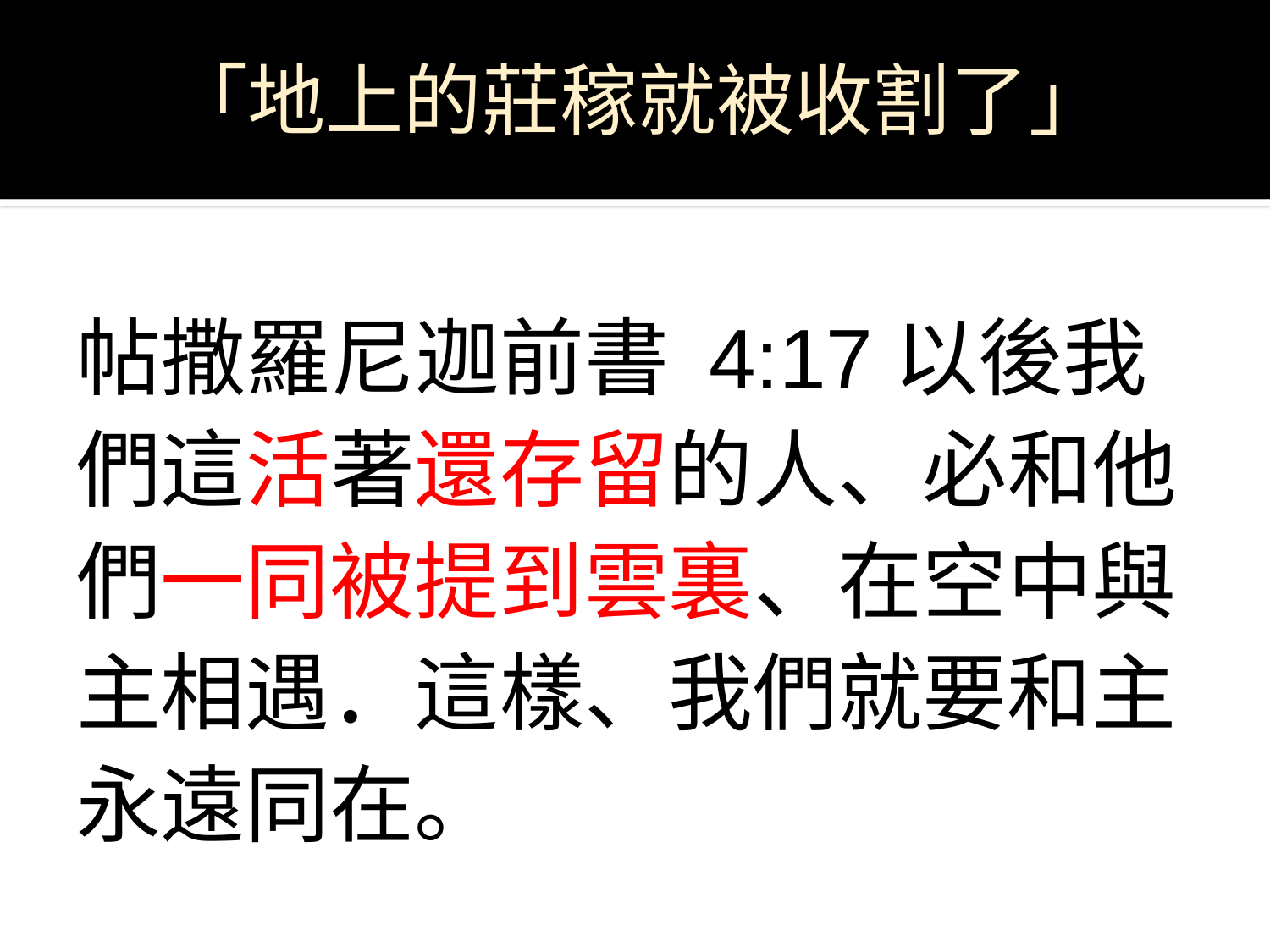

# 「地上的莊稼就被收割了」
帖撒羅尼迦前書 4:17以後我們這活著還存留的人、必和他們一同被提到雲裏、在空中與主相遇．這樣、我們就要和主永遠同在。